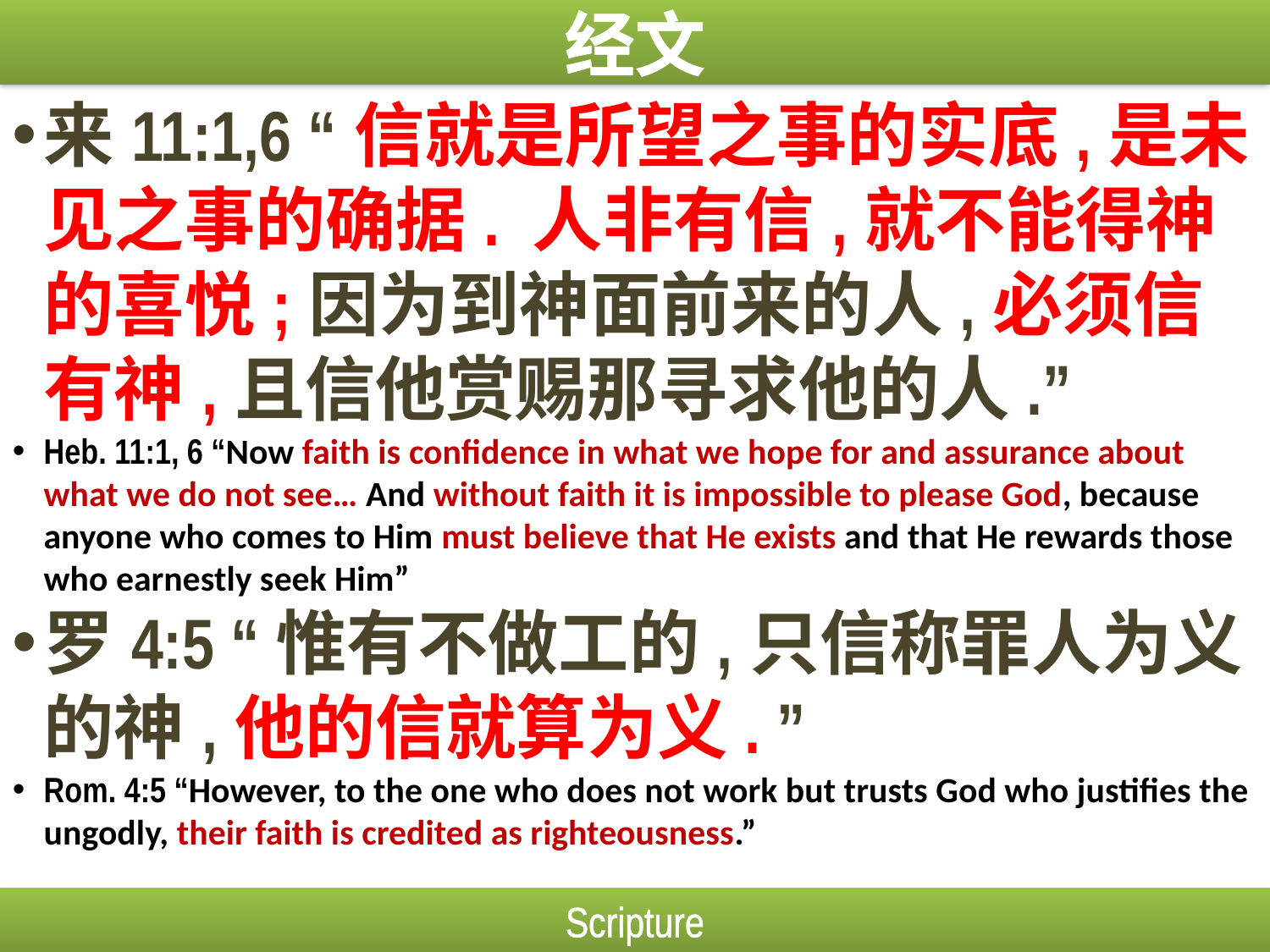

经文
来11:1,6 “信就是所望之事的实底,是未见之事的确据. 人非有信,就不能得神的喜悦;因为到神面前来的人,必须信有神,且信他赏赐那寻求他的人.”
Heb. 11:1, 6 “Now faith is confidence in what we hope for and assurance about what we do not see… And without faith it is impossible to please God, because anyone who comes to Him must believe that He exists and that He rewards those who earnestly seek Him”
罗4:5 “惟有不做工的,只信称罪人为义的神,他的信就算为义. ”
Rom. 4:5 “However, to the one who does not work but trusts God who justifies the ungodly, their faith is credited as righteousness.”
Scripture